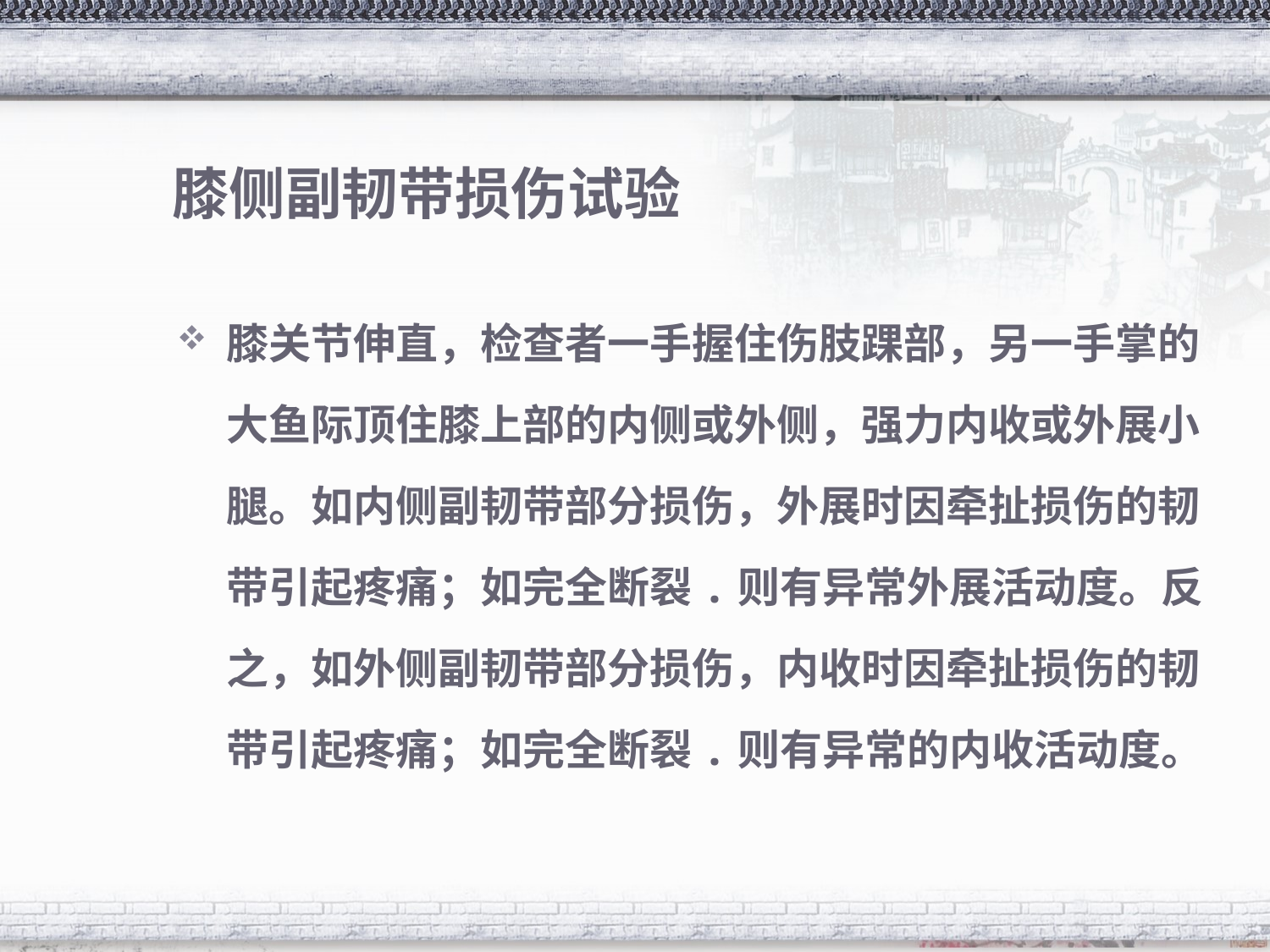

# 膝侧副韧带损伤试验
膝关节伸直，检查者一手握住伤肢踝部，另一手掌的大鱼际顶住膝上部的内侧或外侧，强力内收或外展小腿。如内侧副韧带部分损伤，外展时因牵扯损伤的韧带引起疼痛；如完全断裂.则有异常外展活动度。反之，如外侧副韧带部分损伤，内收时因牵扯损伤的韧带引起疼痛；如完全断裂.则有异常的内收活动度。